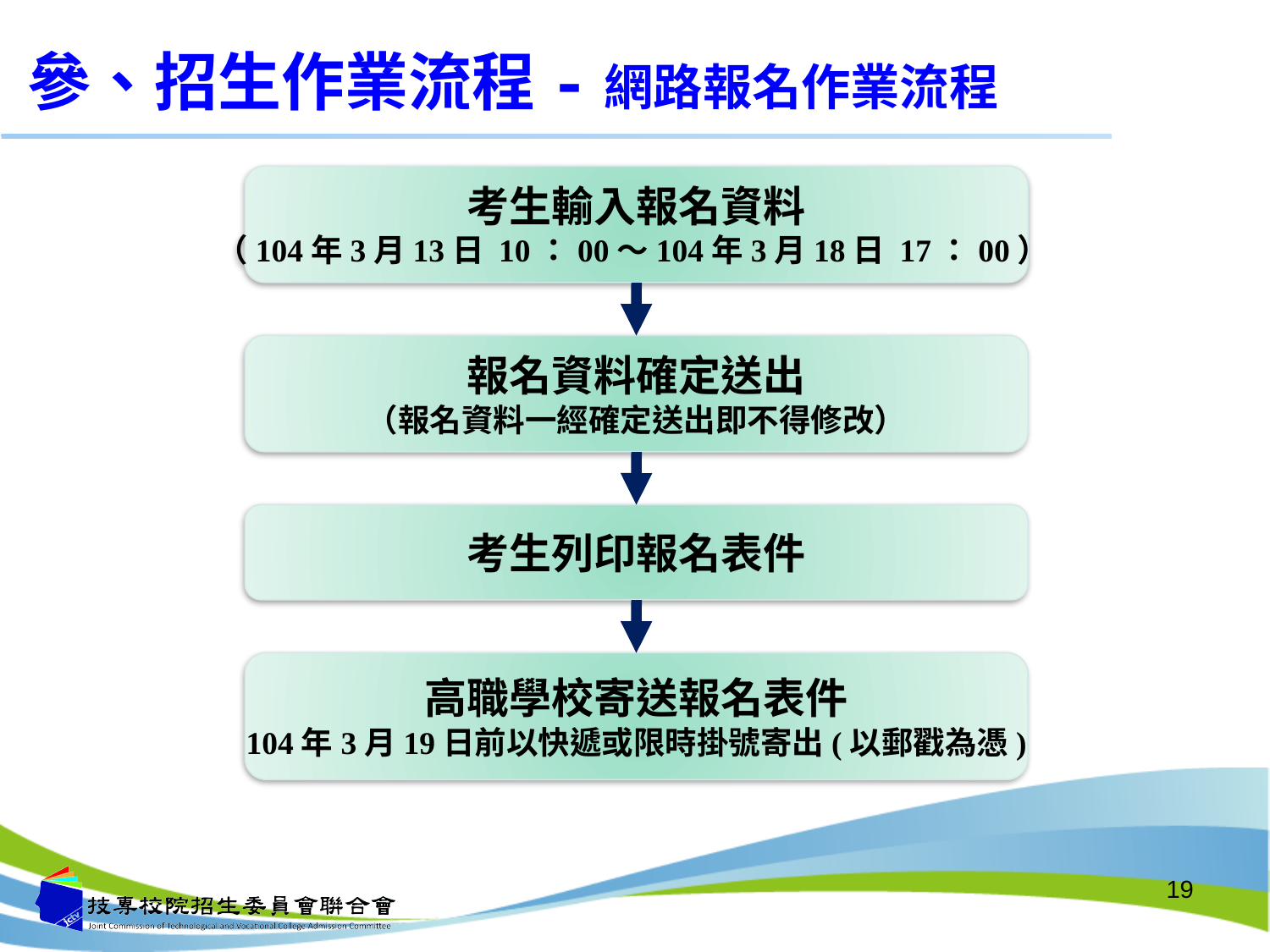

# 參、招生作業流程-網路報名作業流程
考生輸入報名資料
（104年3月13日 10：00～104年3月18日 17：00）
報名資料確定送出
（報名資料一經確定送出即不得修改）
考生列印報名表件
高職學校寄送報名表件
104年3月19日前以快遞或限時掛號寄出(以郵戳為憑)
19